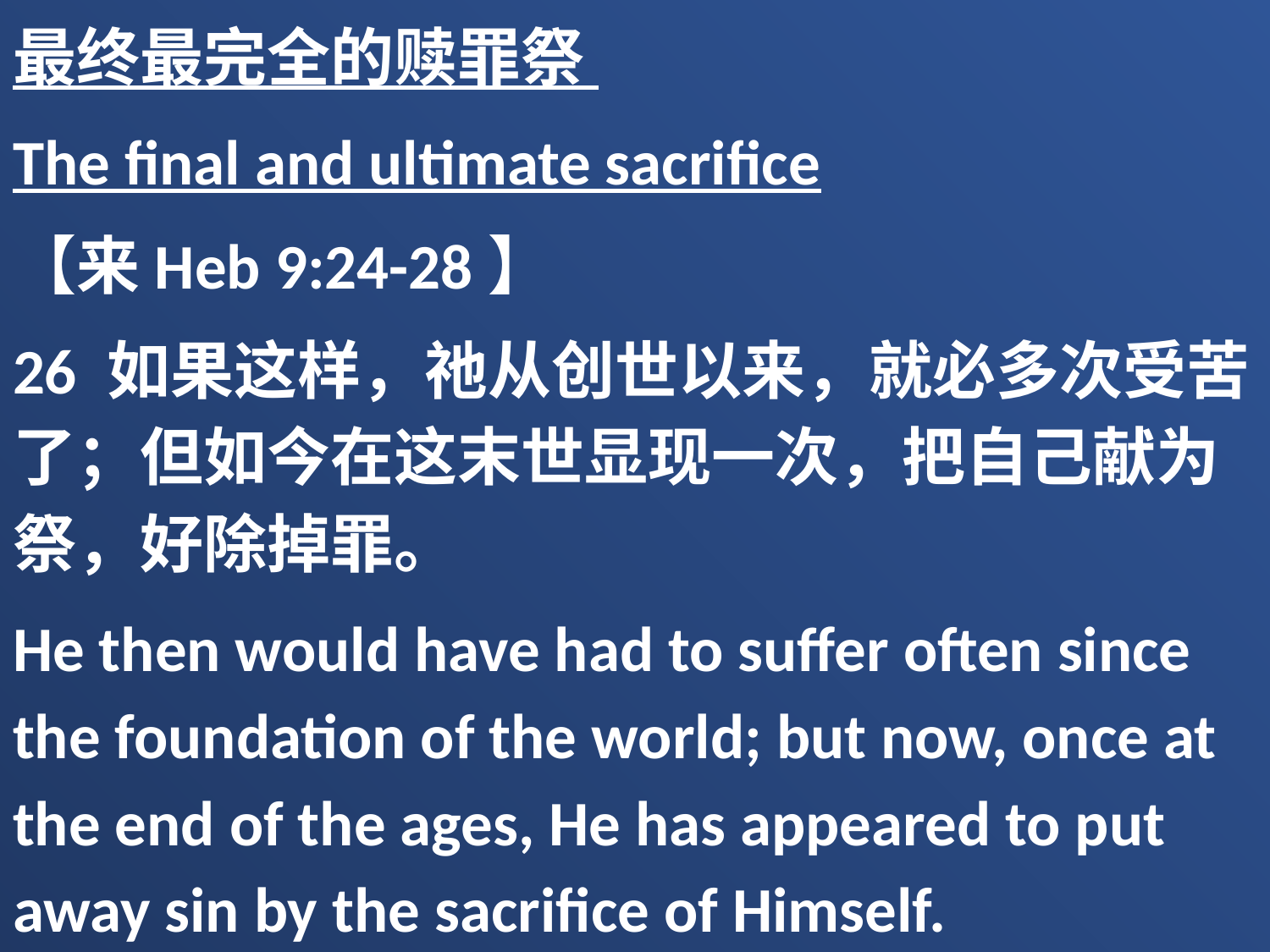

最终最完全的赎罪祭
The final and ultimate sacrifice
【来Heb 9:24-28】
26 如果这样，祂从创世以来，就必多次受苦了；但如今在这末世显现一次，把自己献为祭，好除掉罪。
He then would have had to suffer often since the foundation of the world; but now, once at the end of the ages, He has appeared to put away sin by the sacrifice of Himself.